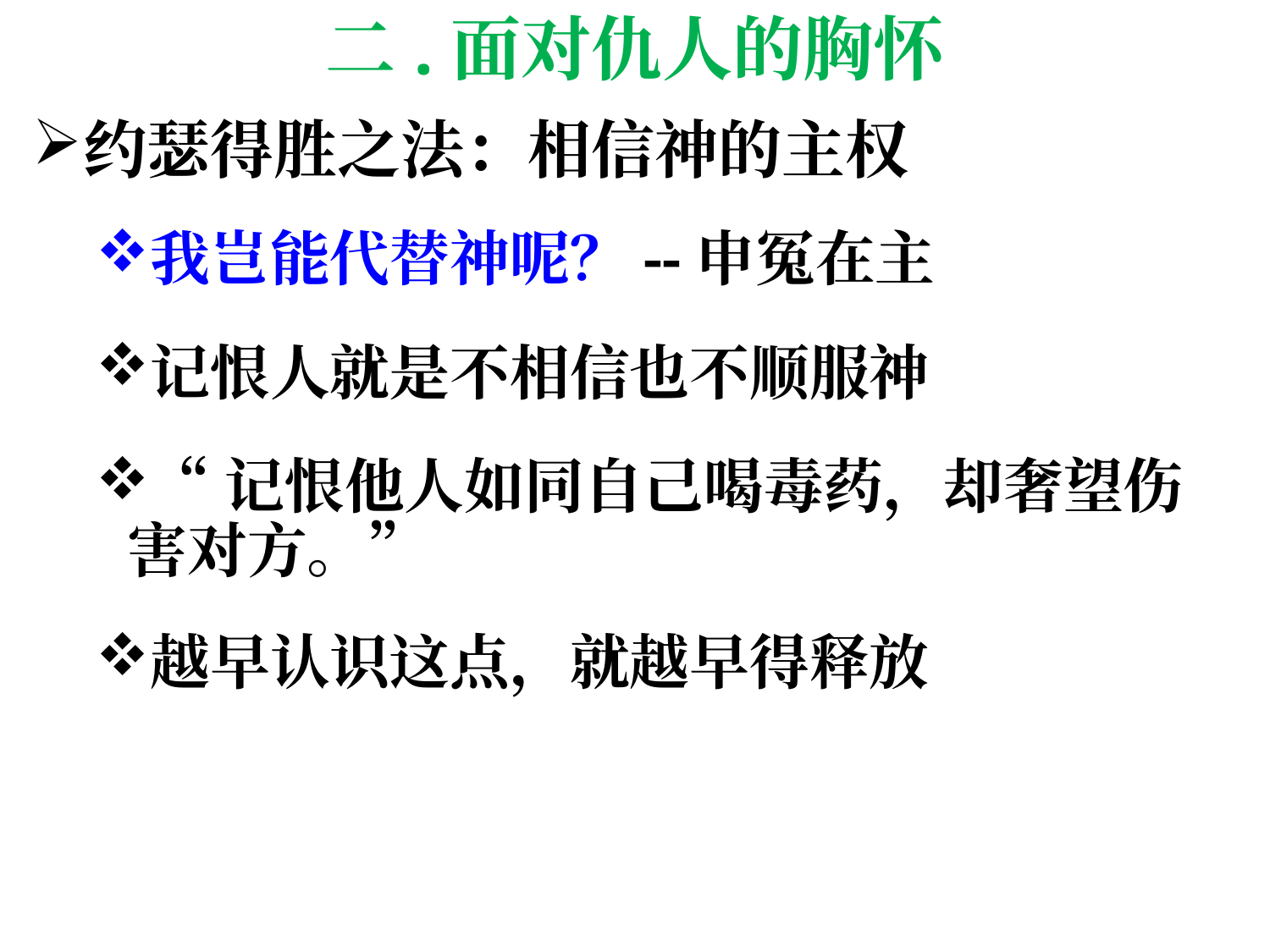

# 二.面对仇人的胸怀
约瑟得胜之法：相信神的主权

我岂能代替神呢？--申冤在主

记恨人就是不相信也不顺服神

“记恨他人如同自己喝毒药，却奢望伤害对方。”

越早认识这点，就越早得释放